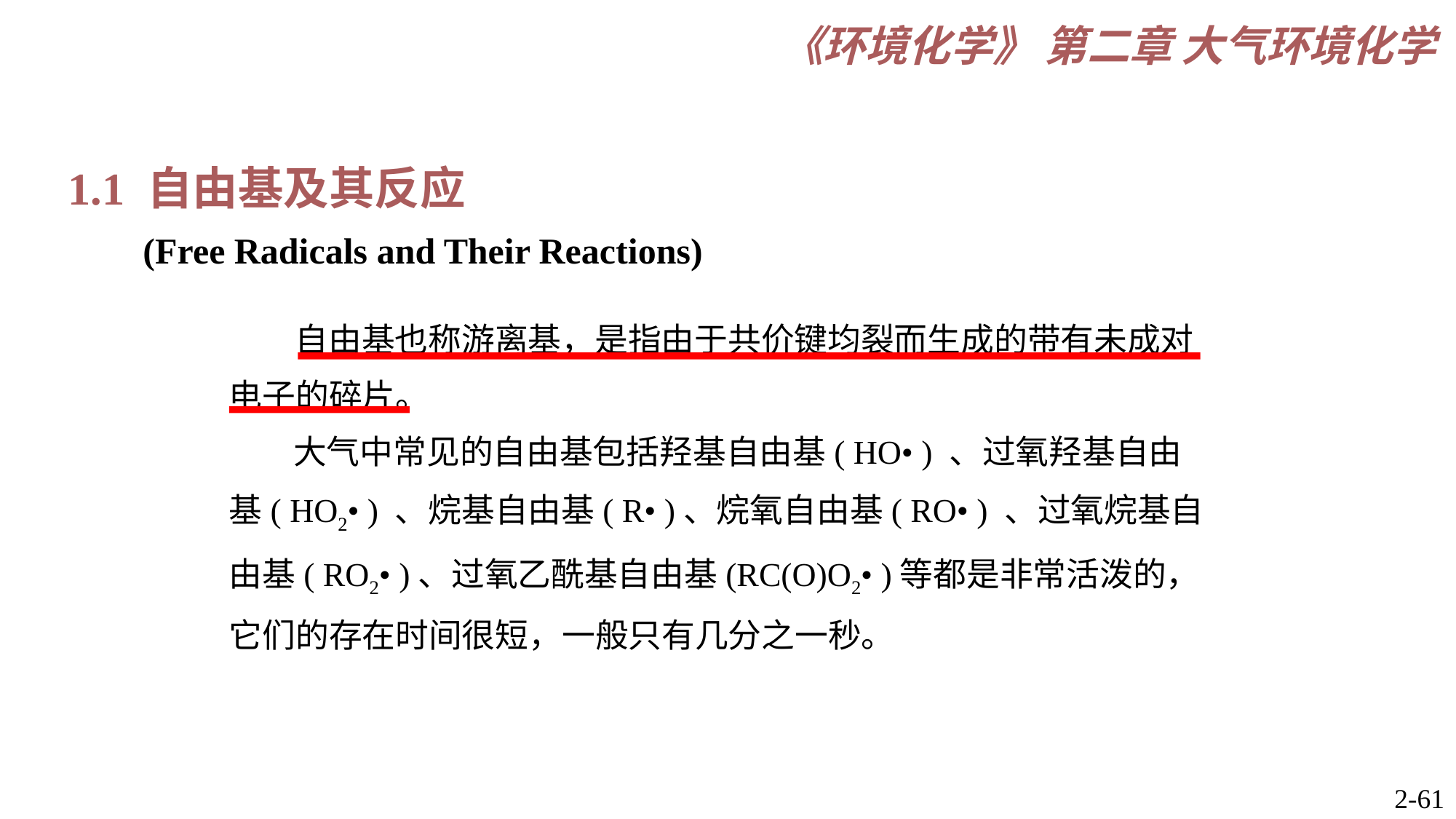

1.1 自由基及其反应
(Free Radicals and Their Reactions)
       自由基也称游离基，是指由于共价键均裂而生成的带有未成对电子的碎片。
大气中常见的自由基包括羟基自由基( HO• ) 、过氧羟基自由基( HO2• ) 、烷基自由基( R• )、烷氧自由基( RO• ) 、过氧烷基自由基( RO2• )、过氧乙酰基自由基(RC(O)O2• )等都是非常活泼的，它们的存在时间很短，一般只有几分之一秒。

2-61